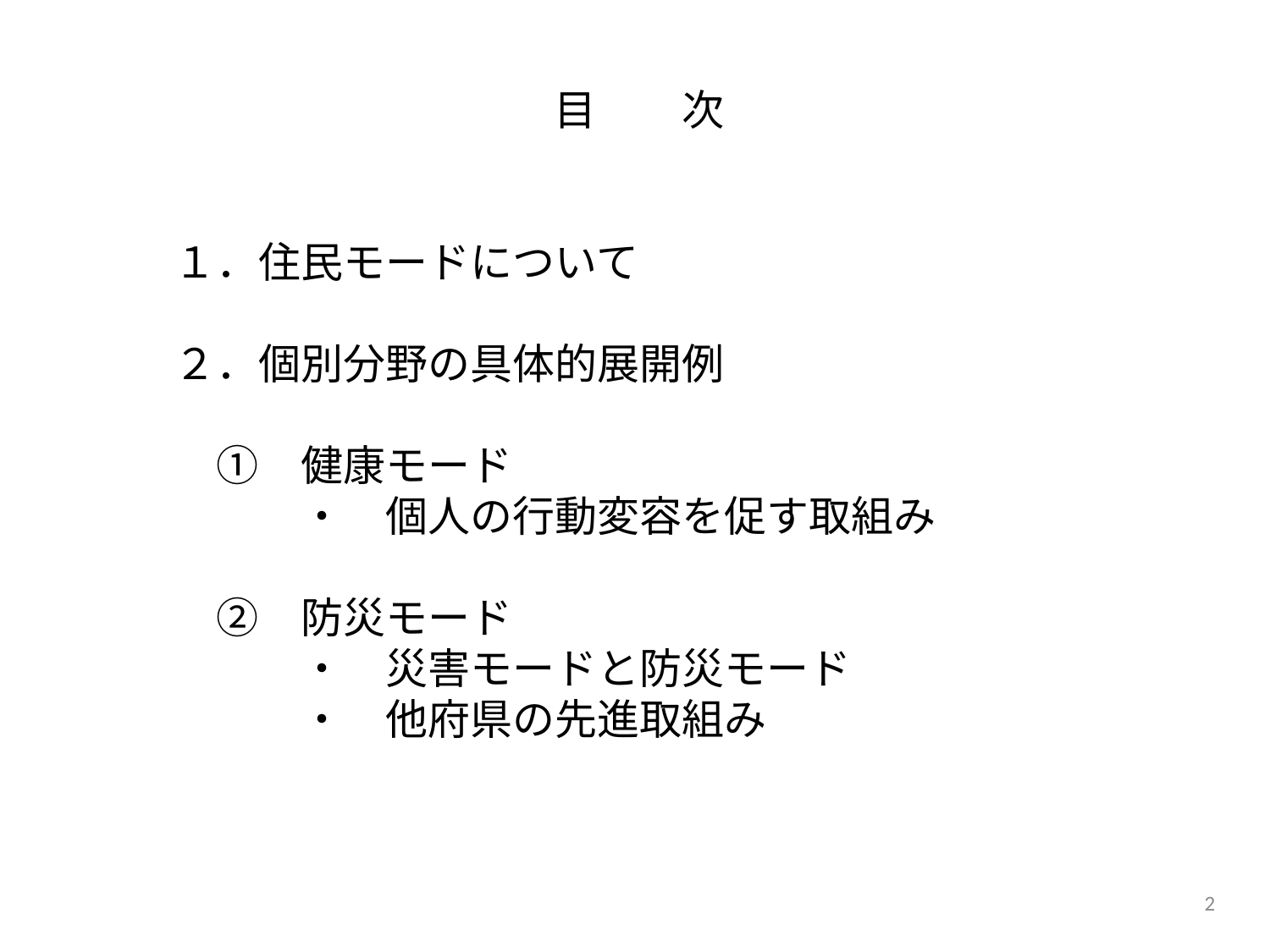

目　　次
１．住民モードについて

２．個別分野の具体的展開例

　①　健康モード
　　　・　個人の行動変容を促す取組み

　②　防災モード
　　　・　災害モードと防災モード
　　　・　他府県の先進取組み
2